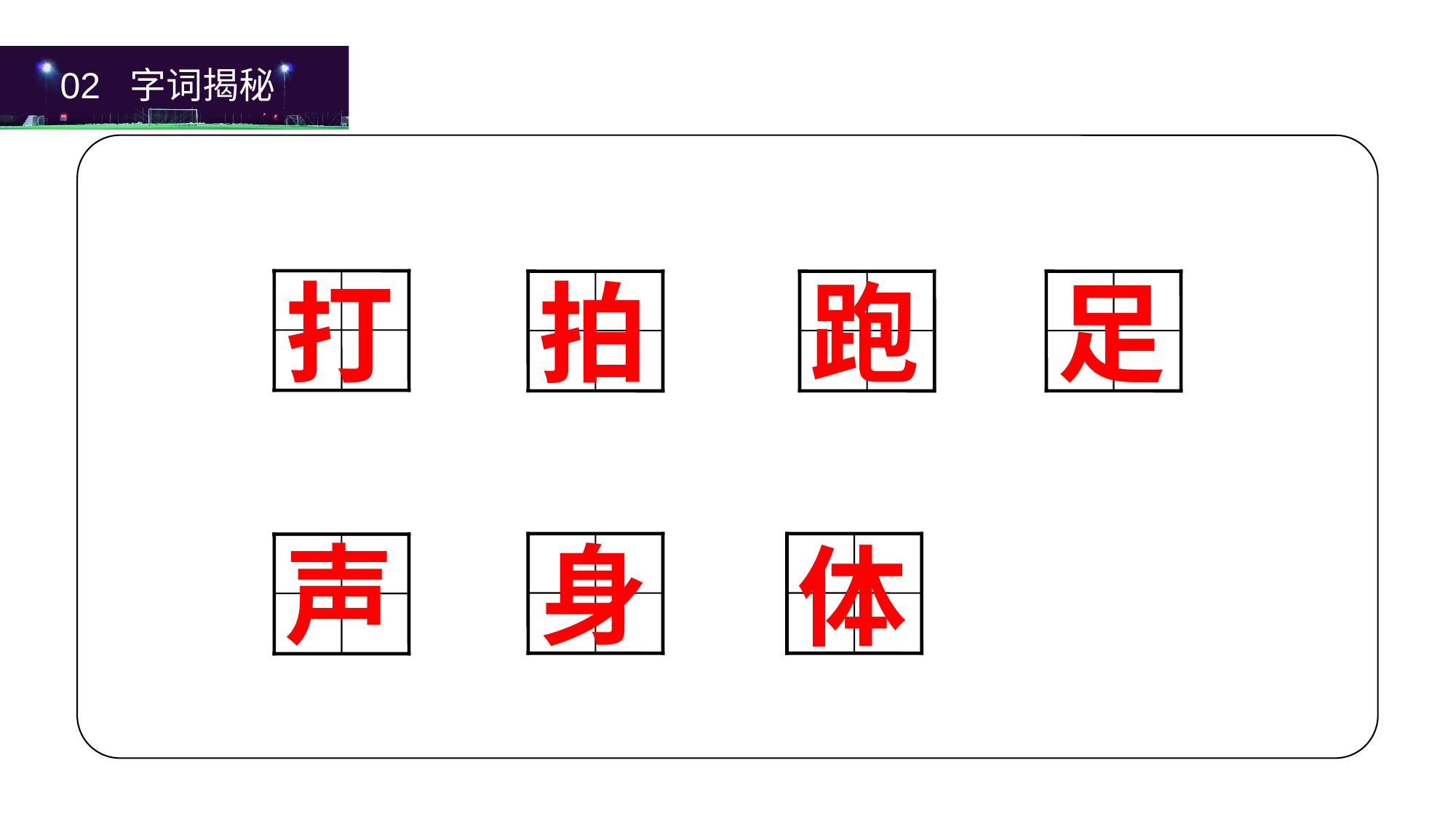

02  字词揭秘

打
拍
跑
足

声
身
体